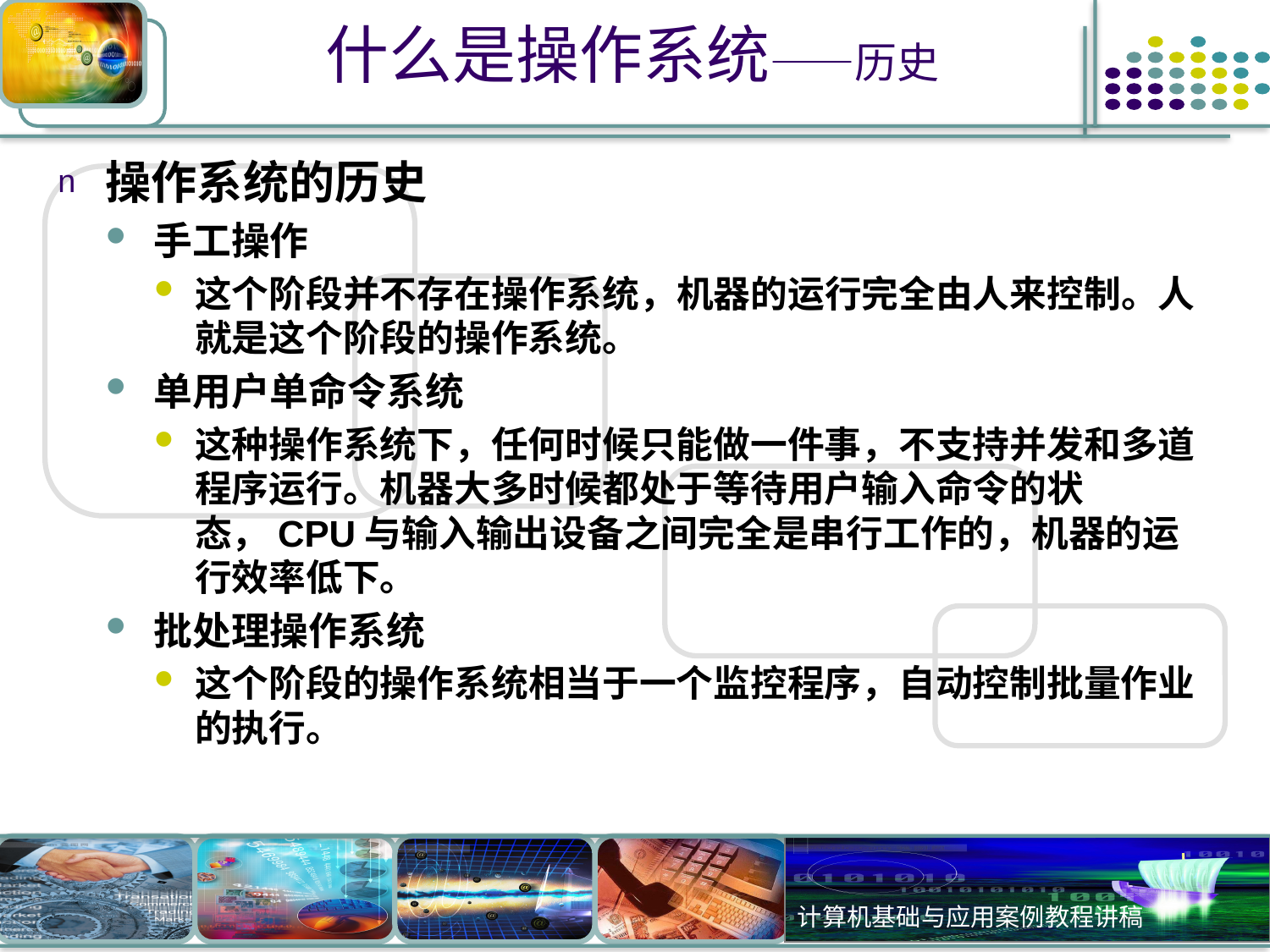

# 什么是操作系统——历史
操作系统的历史
手工操作
这个阶段并不存在操作系统，机器的运行完全由人来控制。人就是这个阶段的操作系统。
单用户单命令系统
这种操作系统下，任何时候只能做一件事，不支持并发和多道程序运行。机器大多时候都处于等待用户输入命令的状态，CPU与输入输出设备之间完全是串行工作的，机器的运行效率低下。
批处理操作系统
这个阶段的操作系统相当于一个监控程序，自动控制批量作业的执行。